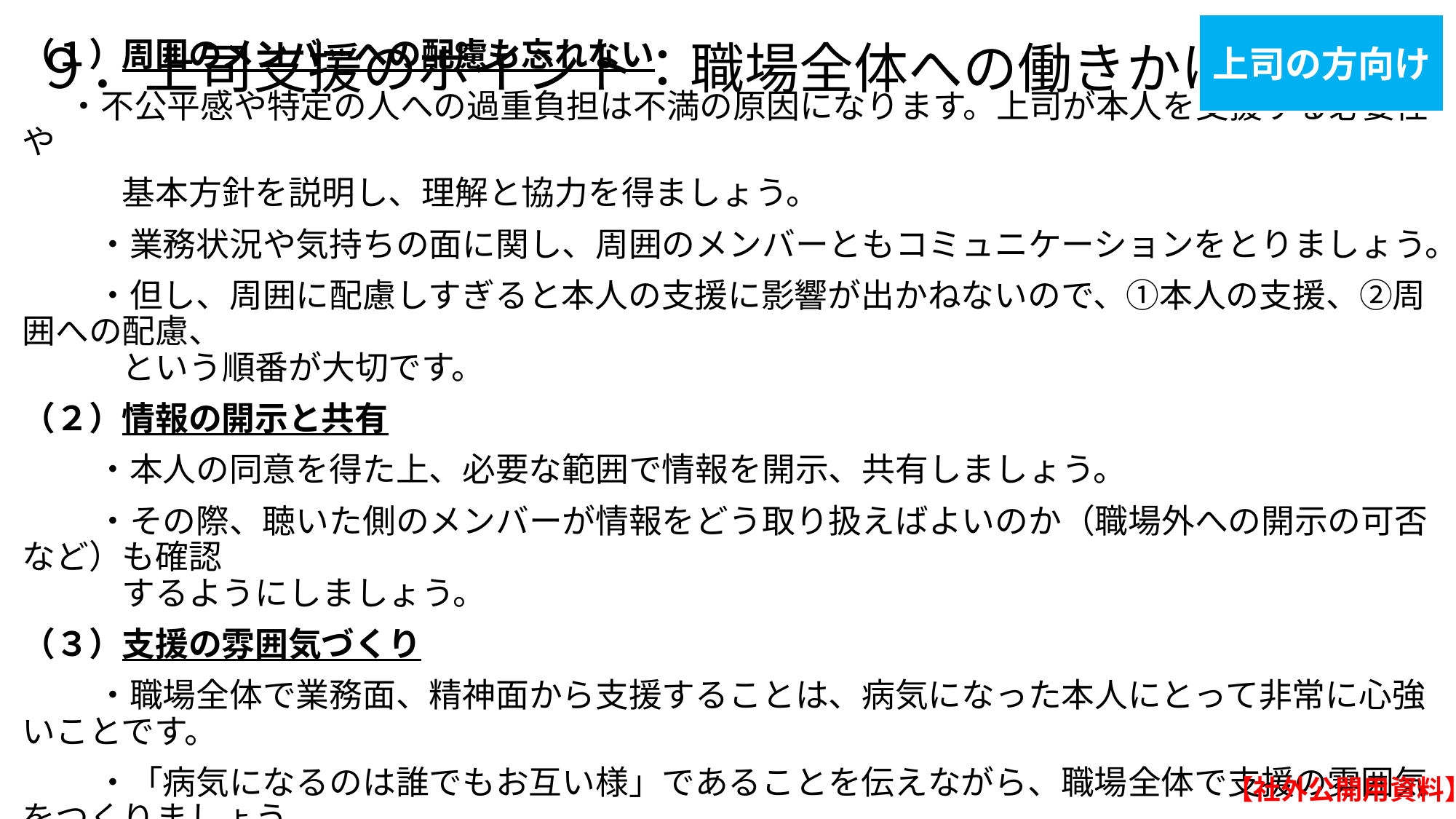

上司の方向け
# ９．上司支援のポイント：職場全体への働きかけ
（１）周囲のメンバーへの配慮も忘れない
     ・不公平感や特定の人への過重負担は不満の原因になります。上司が本人を支援する必要性や
　　　基本方針を説明し、理解と協力を得ましょう。
　　 ・業務状況や気持ちの面に関し、周囲のメンバーともコミュニケーションをとりましょう。
　　 ・但し、周囲に配慮しすぎると本人の支援に影響が出かねないので、①本人の支援、②周囲への配慮、
　　　という順番が大切です。
（２）情報の開示と共有
　　 ・本人の同意を得た上、必要な範囲で情報を開示、共有しましょう。
　　 ・その際、聴いた側のメンバーが情報をどう取り扱えばよいのか（職場外への開示の可否など）も確認
　　　するようにしましょう。
（３）支援の雰囲気づくり
　　 ・職場全体で業務面、精神面から支援することは、病気になった本人にとって非常に心強いことです。
　　 ・「病気になるのは誰でもお互い様」であることを伝えながら、職場全体で支援の雰囲気をつくりましょう。
　　 ・「支援を通じて職場全体の成長につなげていこう」という働きかけも一つの方法です。
【社外公開用資料】